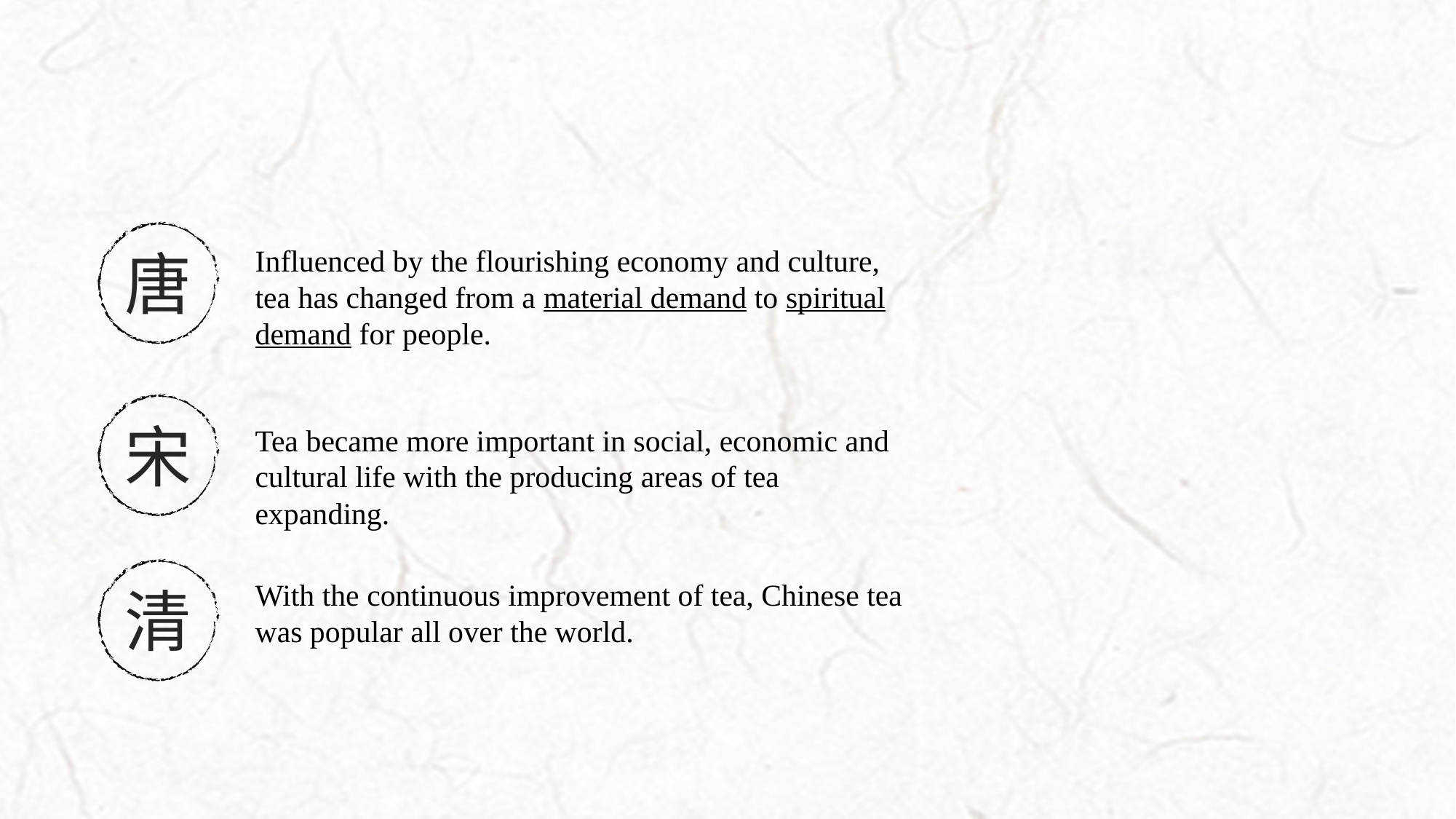

Influenced by the flourishing economy and culture, tea has changed from a material demand to spiritual demand for people.
唐

宋
Tea became more important in social, economic and cultural life with the producing areas of tea expanding.

With the continuous improvement of tea, Chinese tea was popular all over the world.
清